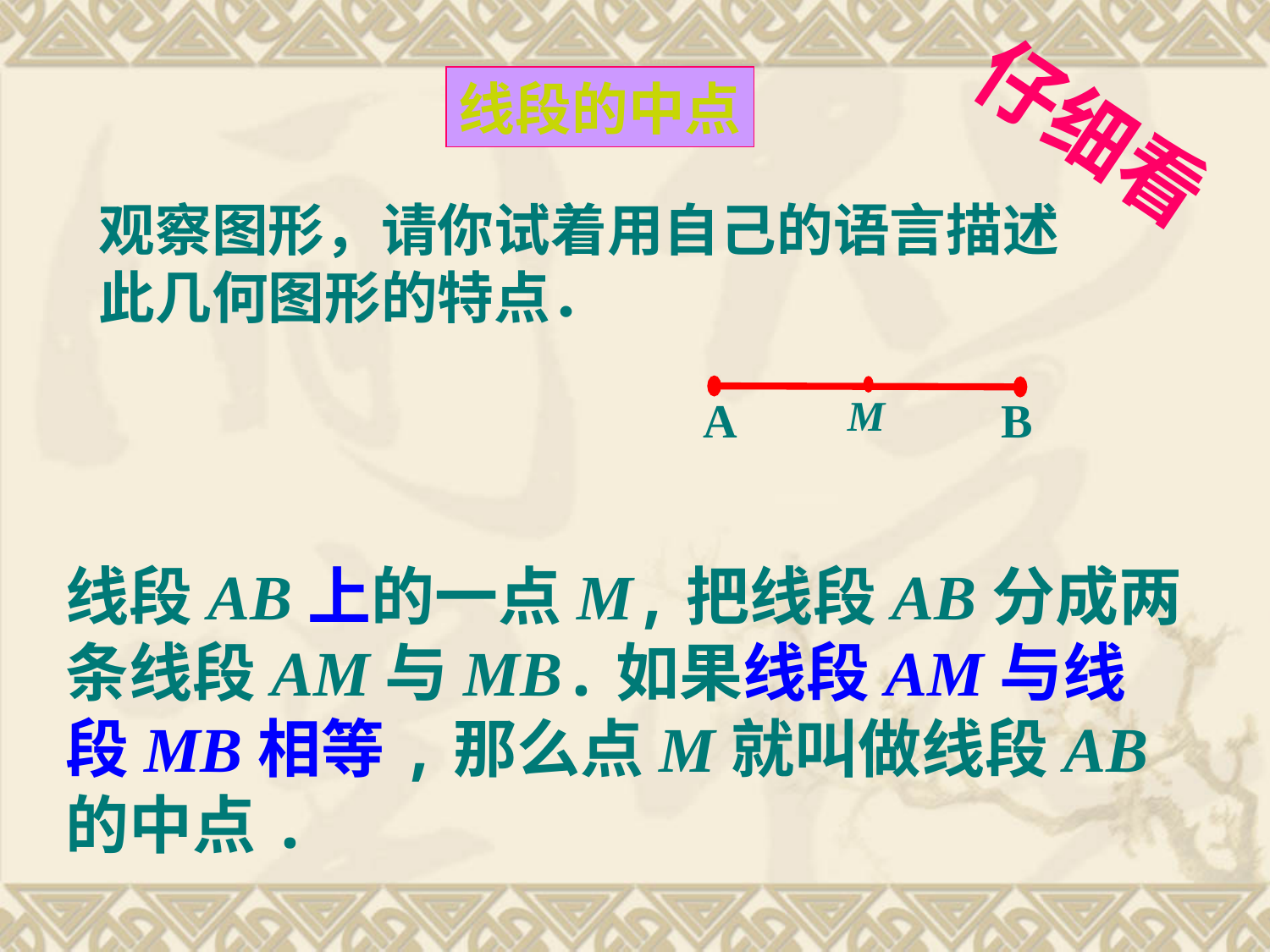

线段的中点
仔细看
观察图形，请你试着用自己的语言描述
此几何图形的特点．

A
B
M
线段AB上的一点M,把线段AB分成两条线段AM与MB.如果线段AM与线段MB相等,那么点M就叫做线段AB的中点.